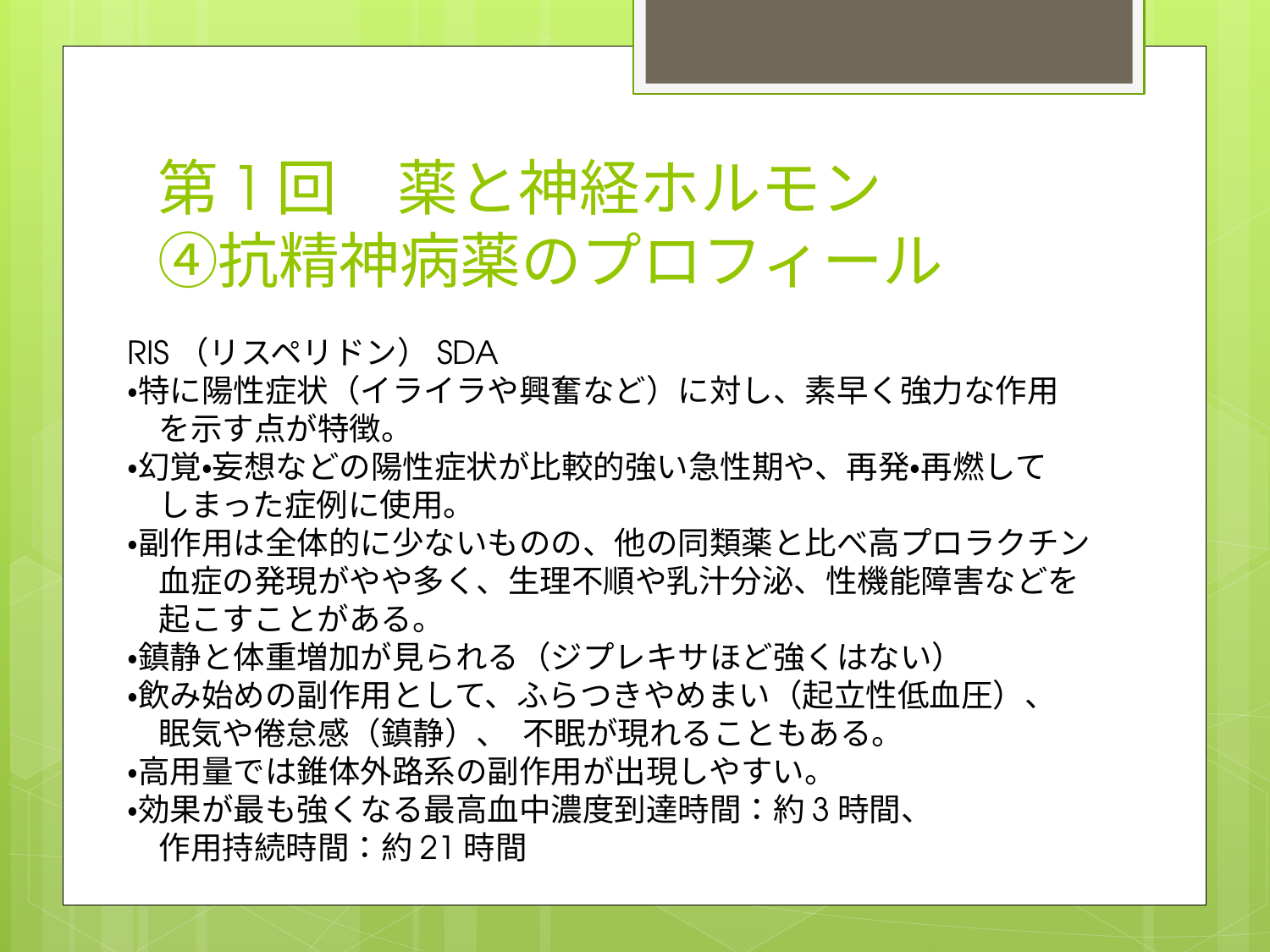

# 第1回　薬と神経ホルモン ④抗精神病薬のプロフィール
RIS（リスペリドン）SDA
・特に陽性症状（イライラや興奮など）に対し、素早く強力な作用
　を示す点が特徴。
・幻覚・妄想などの陽性症状が比較的強い急性期や、再発・再燃して
　しまった症例に使用。
・副作用は全体的に少ないものの、他の同類薬と比べ高プロラクチン
　血症の発現がやや多く、生理不順や乳汁分泌、性機能障害などを
　起こすことがある。
・鎮静と体重増加が見られる（ジプレキサほど強くはない）
・飲み始めの副作用として、ふらつきやめまい（起立性低血圧）、
　眠気や倦怠感（鎮静）、  不眠が現れることもある。
・高用量では錐体外路系の副作用が出現しやすい。
・効果が最も強くなる最高血中濃度到達時間：約3時間、
　作用持続時間：約21時間